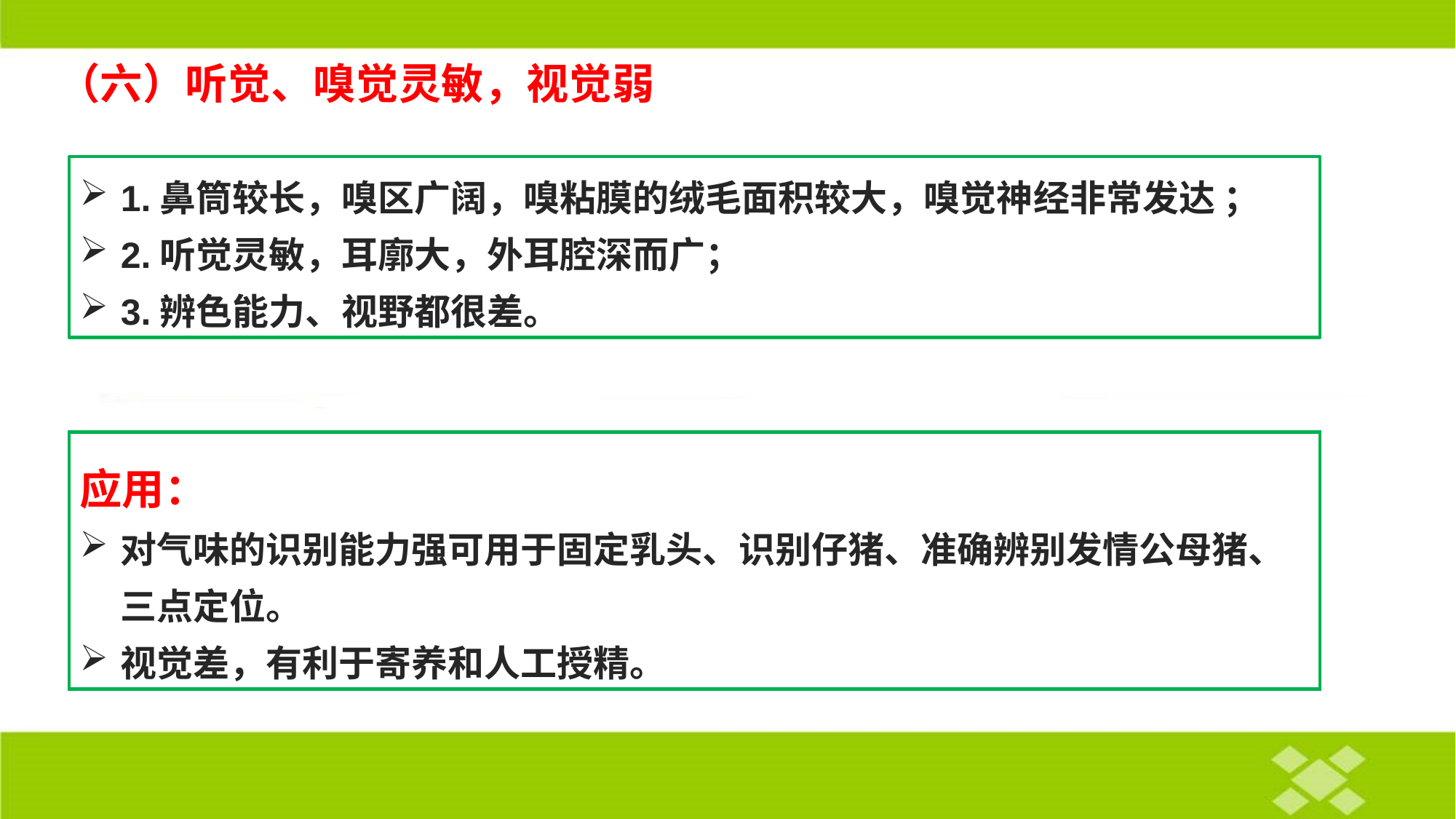

（六）听觉、嗅觉灵敏，视觉弱
1.鼻筒较长，嗅区广阔，嗅粘膜的绒毛面积较大，嗅觉神经非常发达 ；
2.听觉灵敏，耳廓大，外耳腔深而广；
3.辨色能力、视野都很差。
应用：
对气味的识别能力强可用于固定乳头、识别仔猪、准确辨别发情公母猪、三点定位。
视觉差，有利于寄养和人工授精。